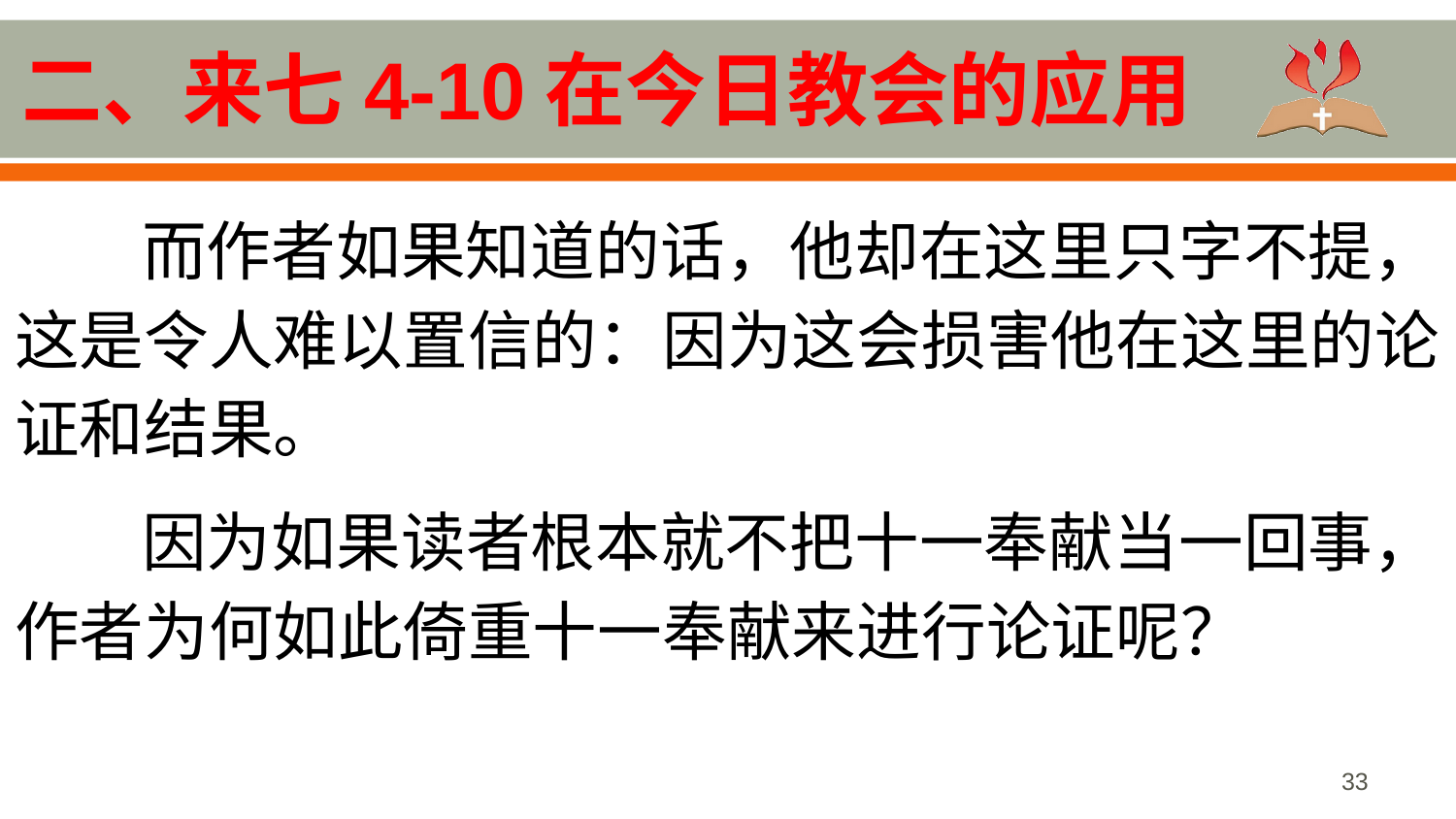

# 二、来七4-10在今日教会的应用
而作者如果知道的话，他却在这里只字不提，这是令人难以置信的：因为这会损害他在这里的论证和结果。
因为如果读者根本就不把十一奉献当一回事，作者为何如此倚重十一奉献来进行论证呢？

33